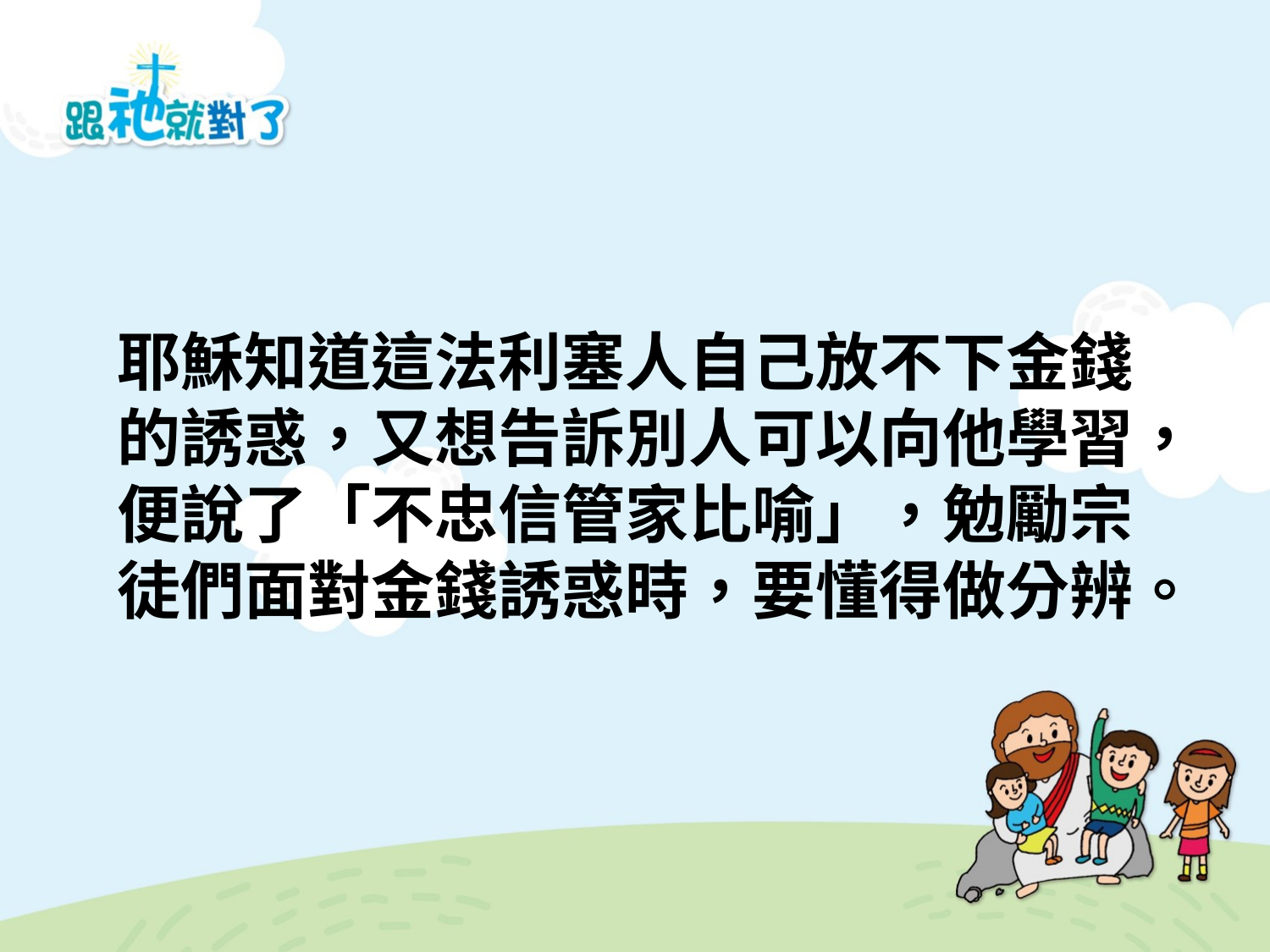

耶穌知道這法利塞人自己放不下金錢的誘惑，又想告訴別人可以向他學習，便說了「不忠信管家比喻」，勉勵宗徒們面對金錢誘惑時，要懂得做分辨。